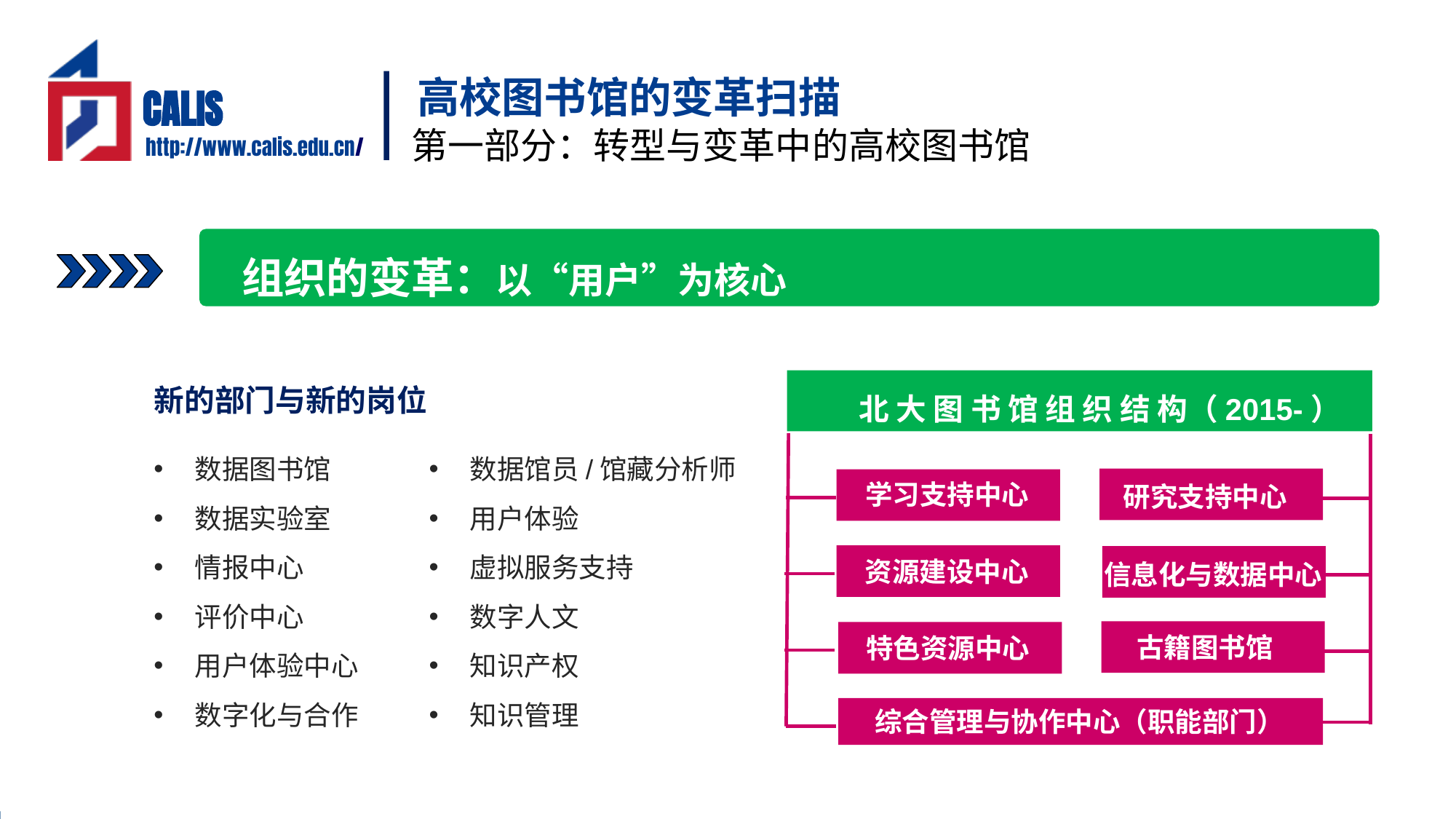

高校图书馆的变革扫描
第一部分：转型与变革中的高校图书馆
  组织的变革：以“用户”为核心

新的部门与新的岗位
数据图书馆
数据实验室
情报中心
评价中心
用户体验中心
数字化与合作

北 大 图 书 馆 组 织 结 构（2015-）

特色资源中心

综合管理与协作中心（职能部门）

数据馆员/馆藏分析师
用户体验
虚拟服务支持
数字人文
知识产权
知识管理

学习支持中心
研究支持中心
资源建设中心
信息化与数据中心
古籍图书馆